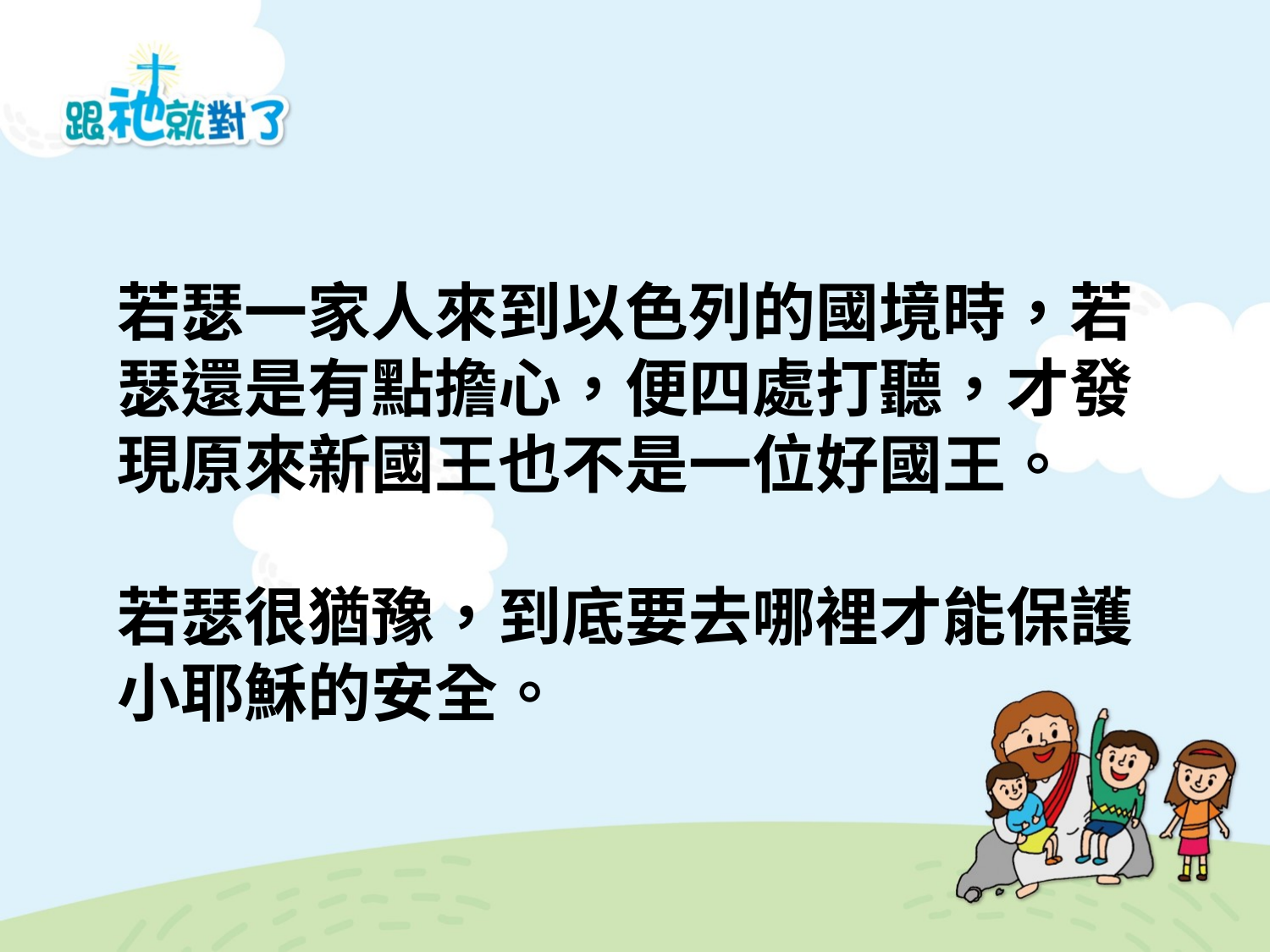

若瑟一家人來到以色列的國境時，若瑟還是有點擔心，便四處打聽，才發現原來新國王也不是一位好國王。

若瑟很猶豫，到底要去哪裡才能保護小耶穌的安全。